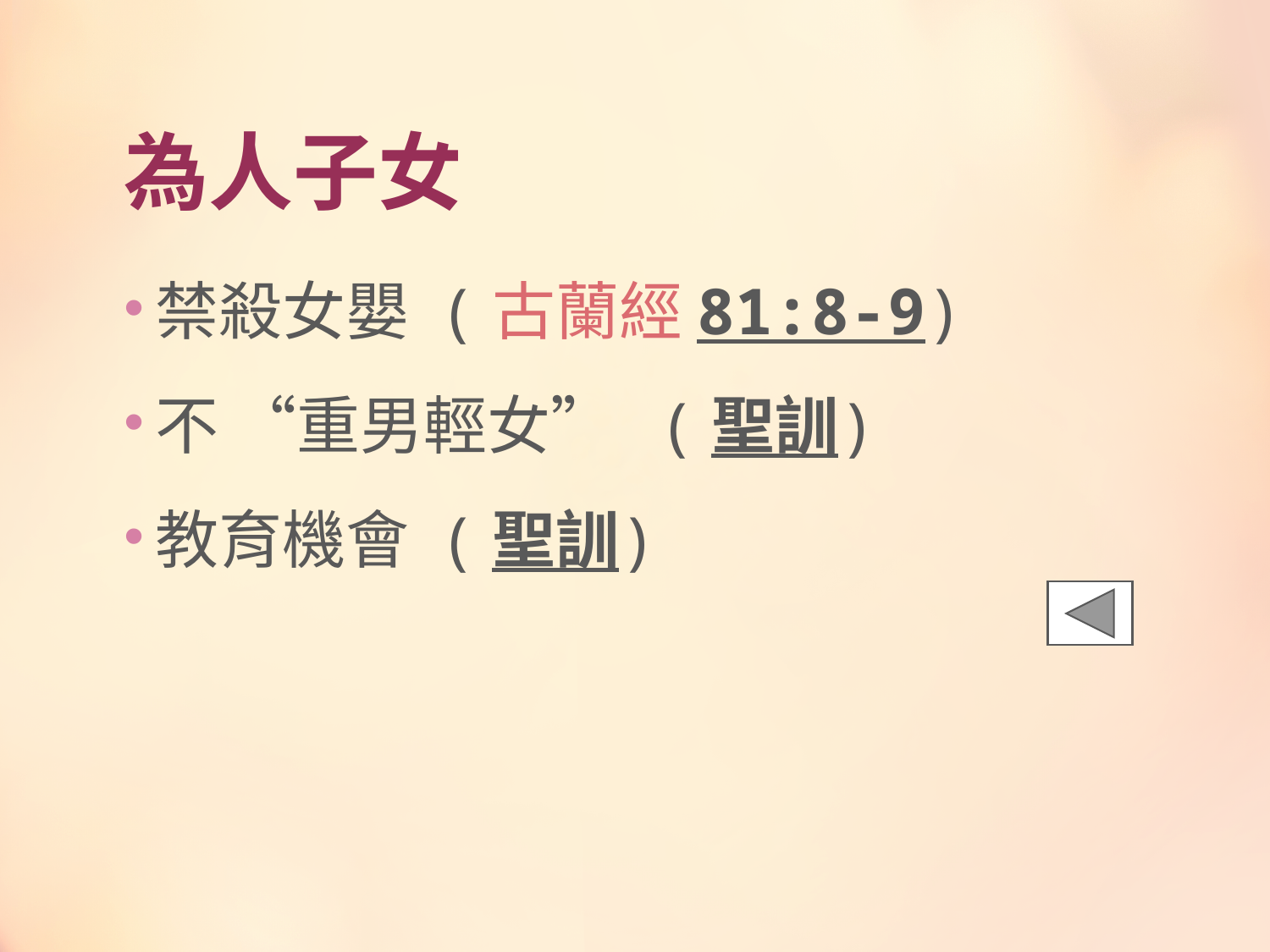

# 為人子女
禁殺女嬰 (古蘭經 81:8-9)
不 “重男輕女”  (聖訓)
教育機會 (聖訓)